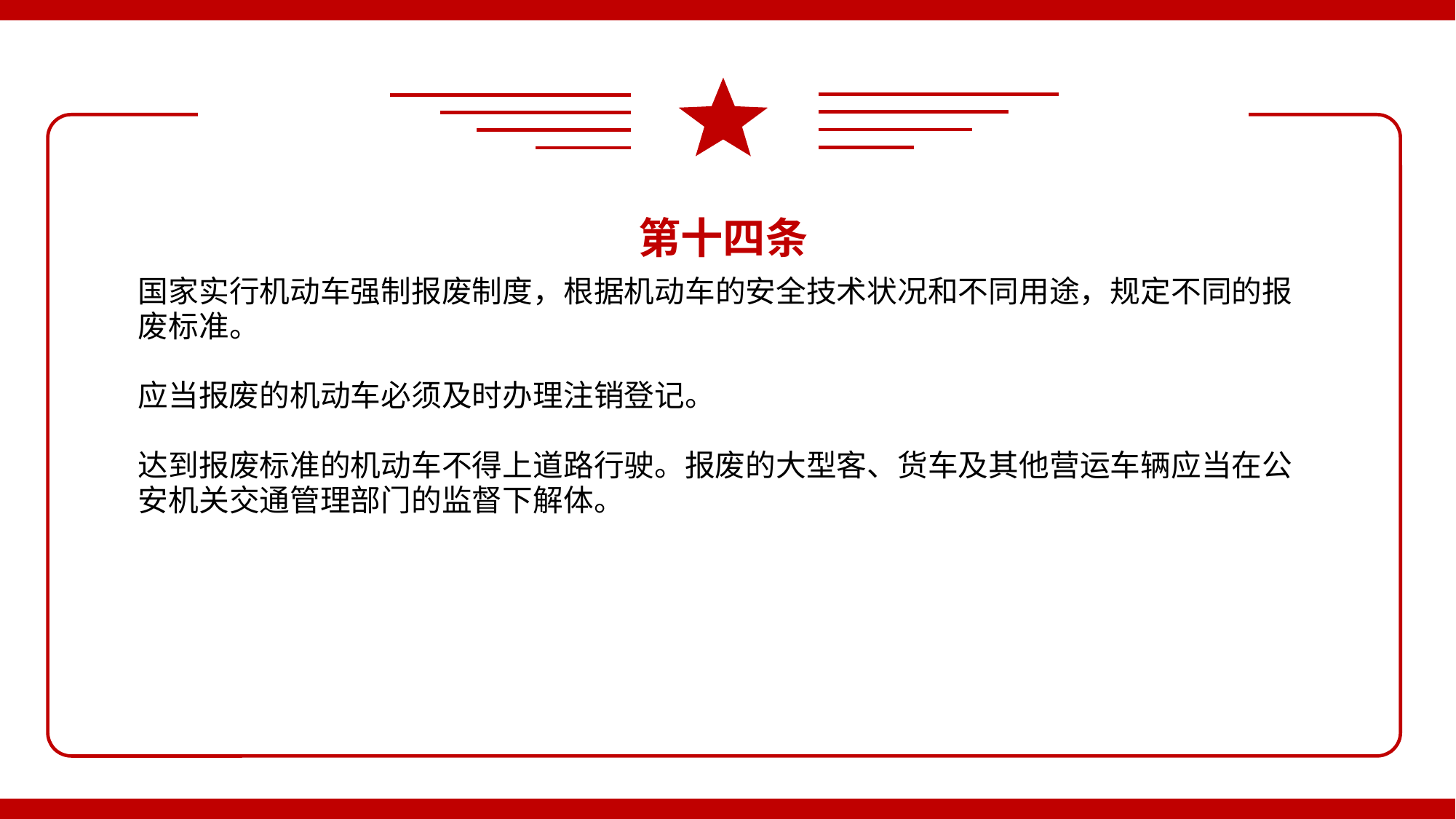

第十四条
国家实行机动车强制报废制度，根据机动车的安全技术状况和不同用途，规定不同的报废标准。

应当报废的机动车必须及时办理注销登记。

达到报废标准的机动车不得上道路行驶。报废的大型客、货车及其他营运车辆应当在公安机关交通管理部门的监督下解体。